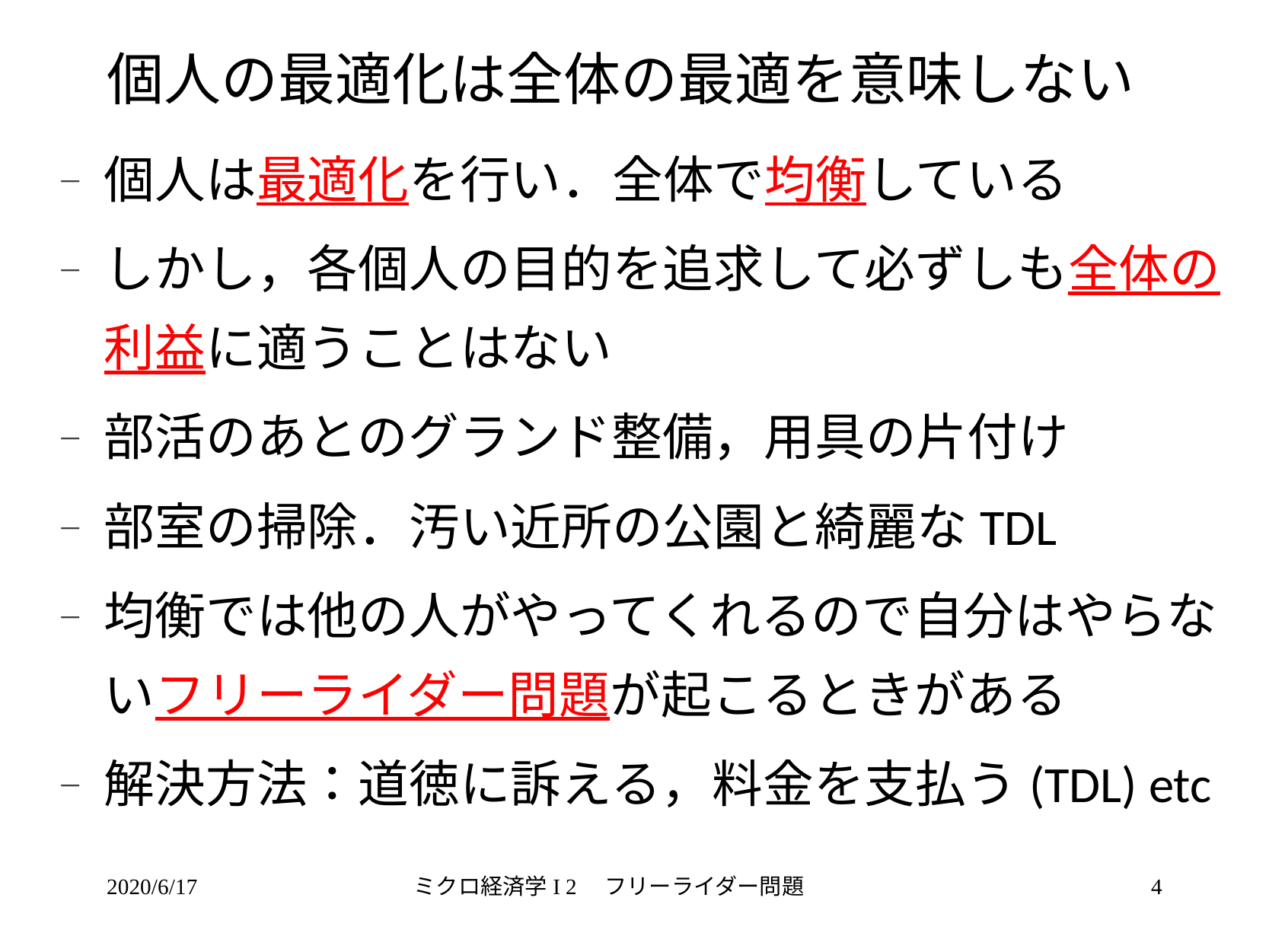

# 個人の最適化は全体の最適を意味しない
個人は最適化を行い．全体で均衡している
しかし，各個人の目的を追求して必ずしも全体の利益に適うことはない
部活のあとのグランド整備，用具の片付け
部室の掃除．汚い近所の公園と綺麗なTDL
均衡では他の人がやってくれるので自分はやらないフリーライダー問題が起こるときがある
解決方法：道徳に訴える，料金を支払う(TDL) etc
2020/6/17
ミクロ経済学I 2　フリーライダー問題
4